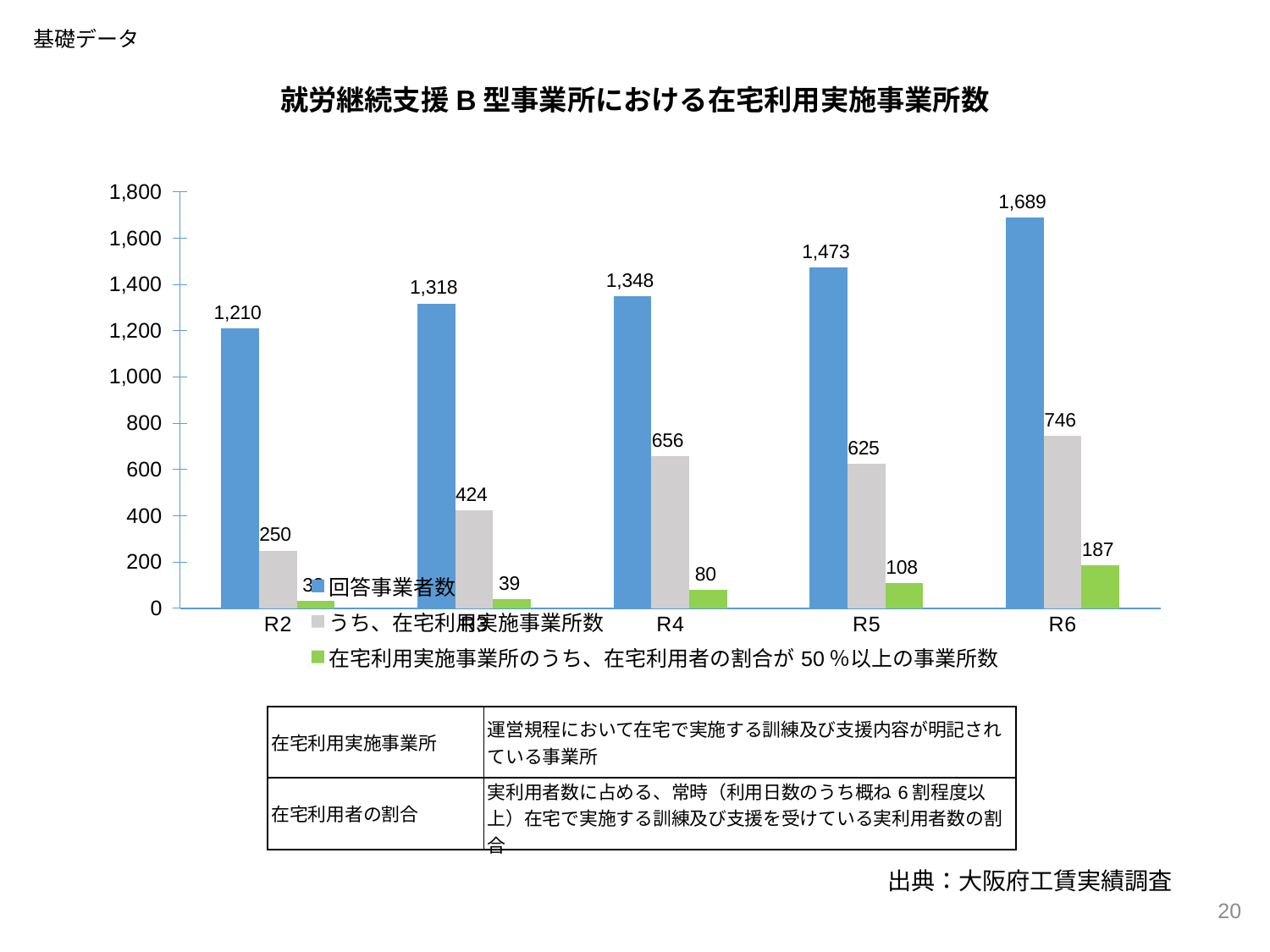

基礎データ
# 就労継続支援B型事業所における在宅利用実施事業所数

### Chart

| Category | 回答事業者数 | うち、在宅利用実施事業所数 | 在宅利用実施事業所のうち、在宅利用者の割合が50％以上の事業所数 |
|---|---|---|---|
| R2 | 1210.0 | 250.0 | 33.0 |
| R3 | 1318.0 | 424.0 | 39.0 |
| R4 | 1348.0 | 656.0 | 80.0 |
| R5 | 1473.0 | 625.0 | 108.0 |
| R6 | 1689.0 | 746.0 | 187.0 |
| 在宅利用実施事業所 | 運営規程において在宅で実施する訓練及び支援内容が明記されている事業所 |
| --- | --- |
| 在宅利用者の割合 | 実利用者数に占める、常時（利用日数のうち概ね6割程度以上）在宅で実施する訓練及び支援を受けている実利用者数の割合 |
出典：大阪府工賃実績調査
20